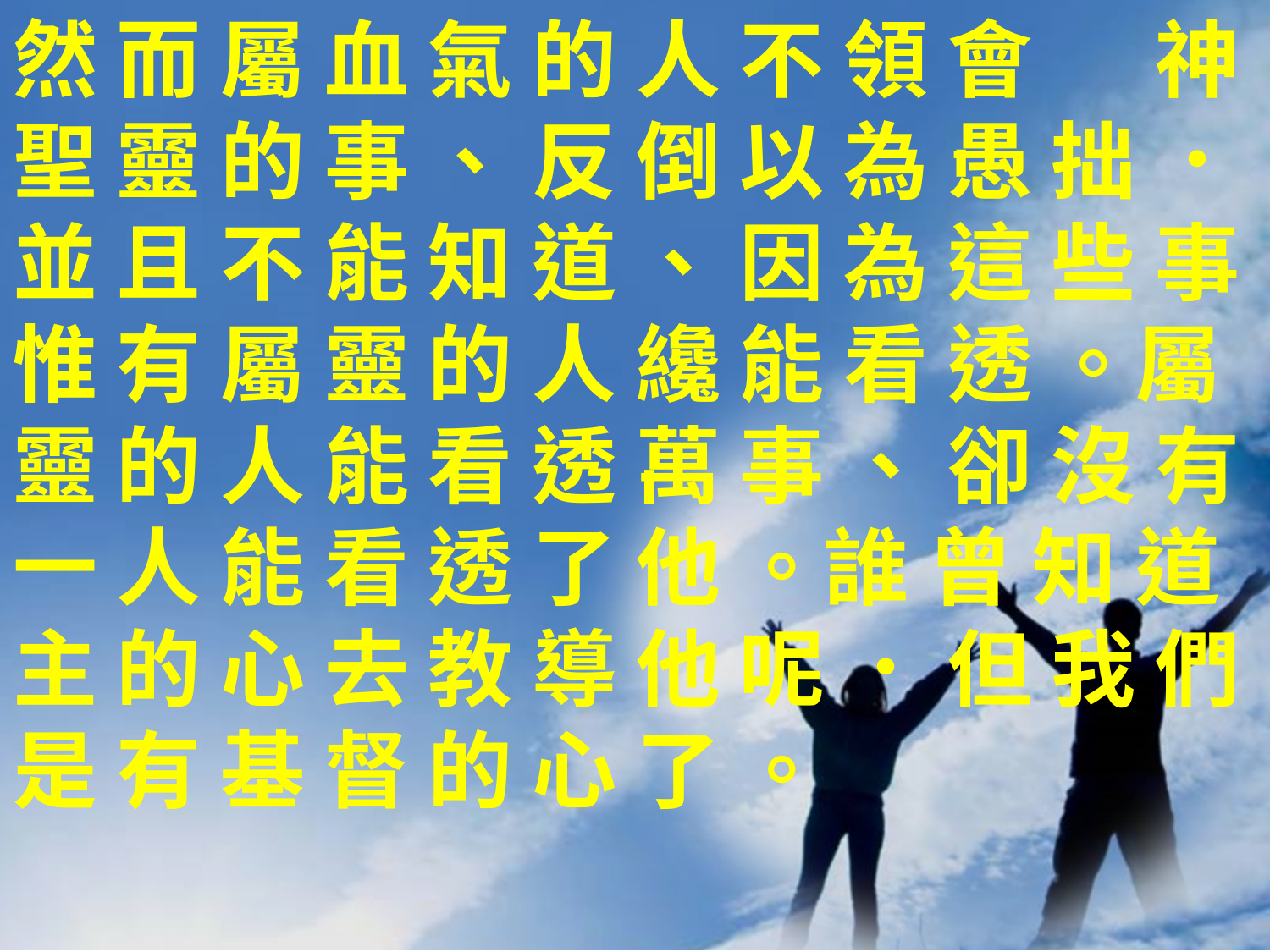

然 而 屬 血 氣 的 人 不 領 會 　 神 聖 靈 的 事 、 反 倒 以 為 愚 拙 ． 並 且 不 能 知 道 、 因 為 這 些 事 惟 有 屬 靈 的 人 纔 能 看 透 。屬 靈 的 人 能 看 透 萬 事 、 卻 沒 有 一 人 能 看 透 了 他 。誰 曾 知 道 主 的 心 去 教 導 他 呢 ． 但 我 們 是 有 基 督 的 心 了 。